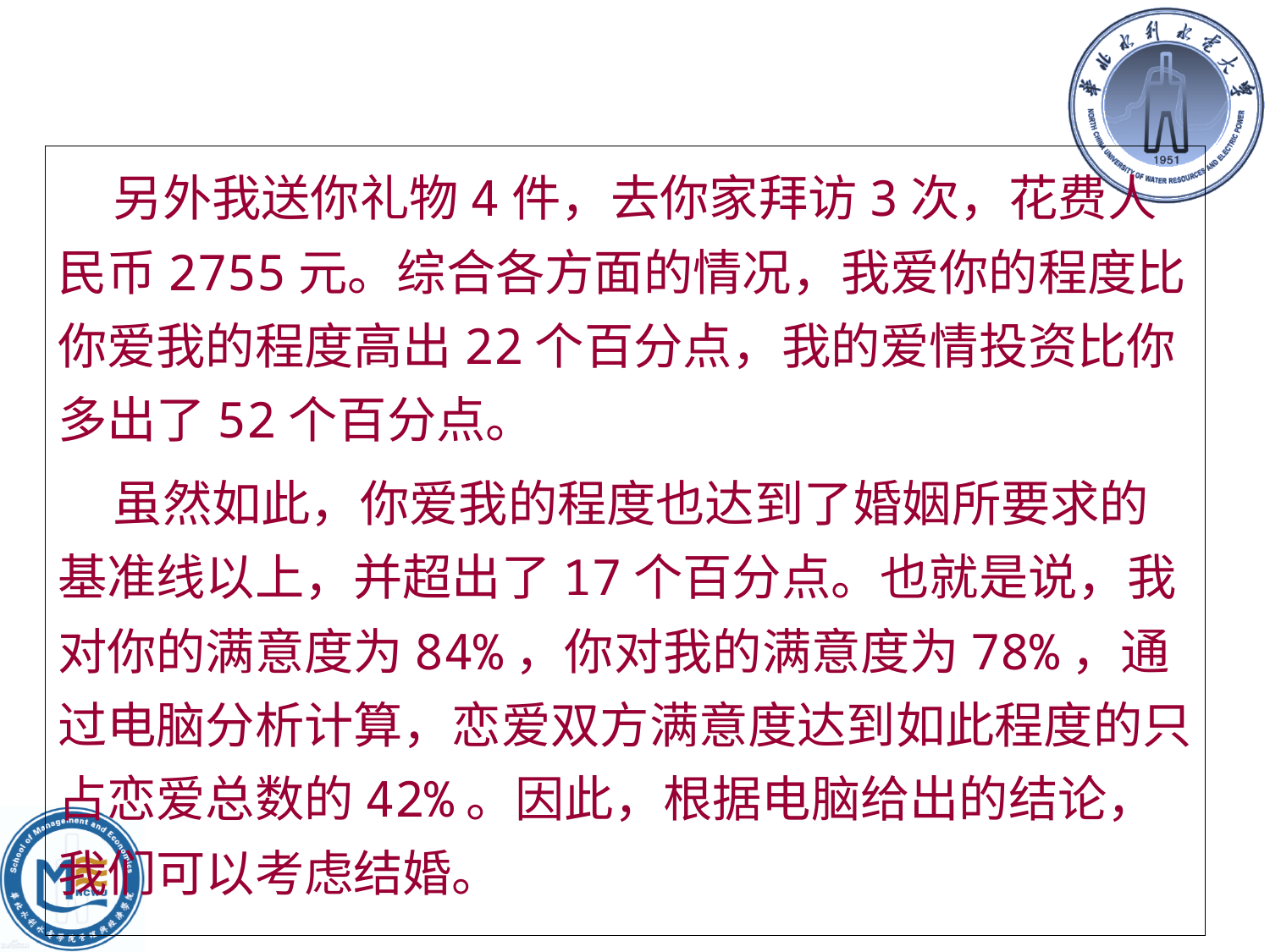

另外我送你礼物4件，去你家拜访3次，花费人民币2755元。综合各方面的情况，我爱你的程度比你爱我的程度高出22个百分点，我的爱情投资比你多出了52个百分点。
    虽然如此，你爱我的程度也达到了婚姻所要求的基准线以上，并超出了17个百分点。也就是说，我对你的满意度为84%，你对我的满意度为78%，通过电脑分析计算，恋爱双方满意度达到如此程度的只占恋爱总数的42%。因此，根据电脑给出的结论，我们可以考虑结婚。